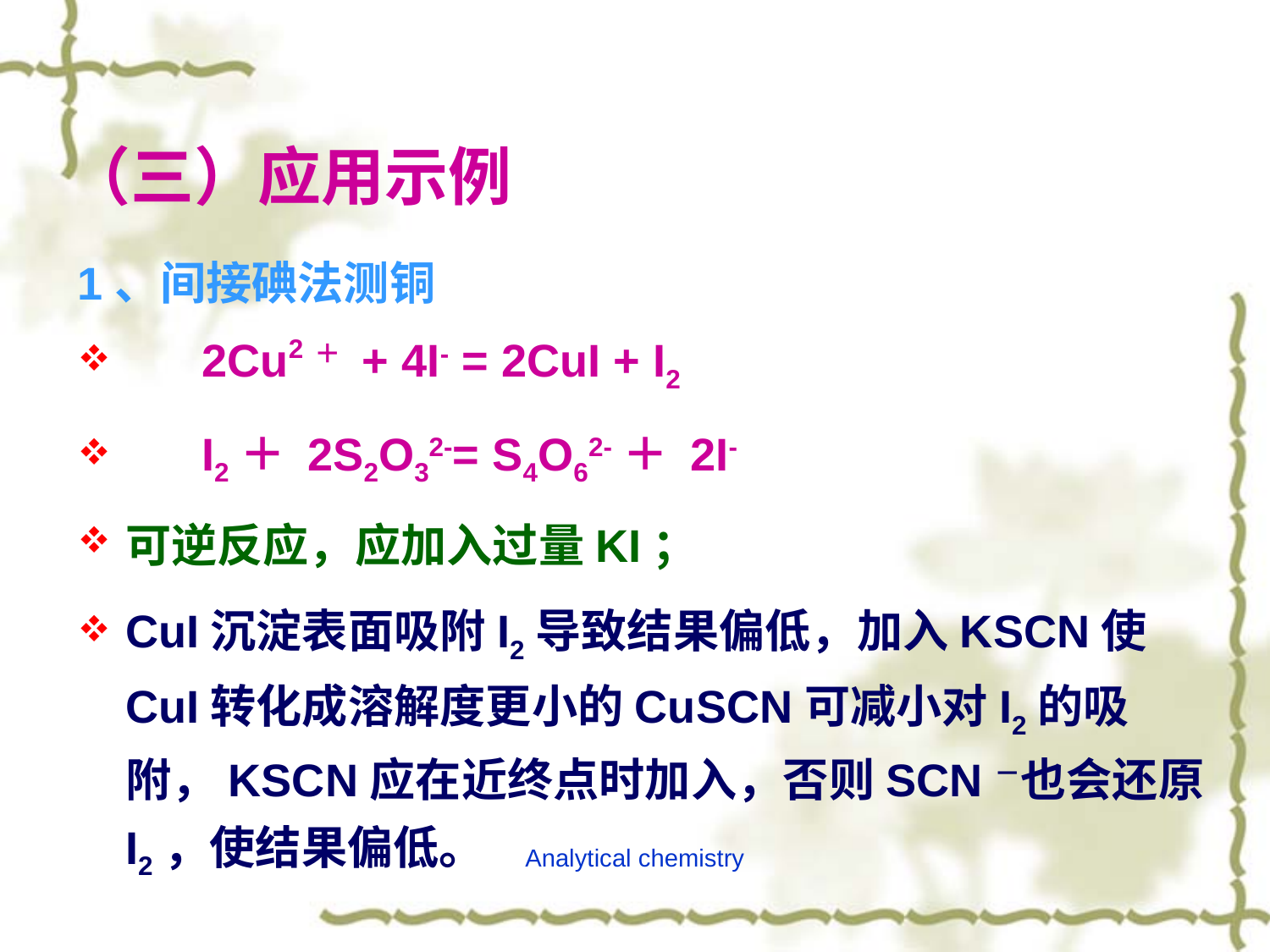

# （三）应用示例
1、间接碘法测铜
      2Cu2＋ + 4I- = 2CuI + I2
      I2＋ 2S2O32-= S4O62-＋ 2I-
可逆反应，应加入过量KI；
CuI沉淀表面吸附I2导致结果偏低，加入KSCN使CuI转化成溶解度更小的CuSCN可减小对I2的吸附，KSCN应在近终点时加入，否则SCN－也会还原I2，使结果偏低。

Analytical chemistry
22